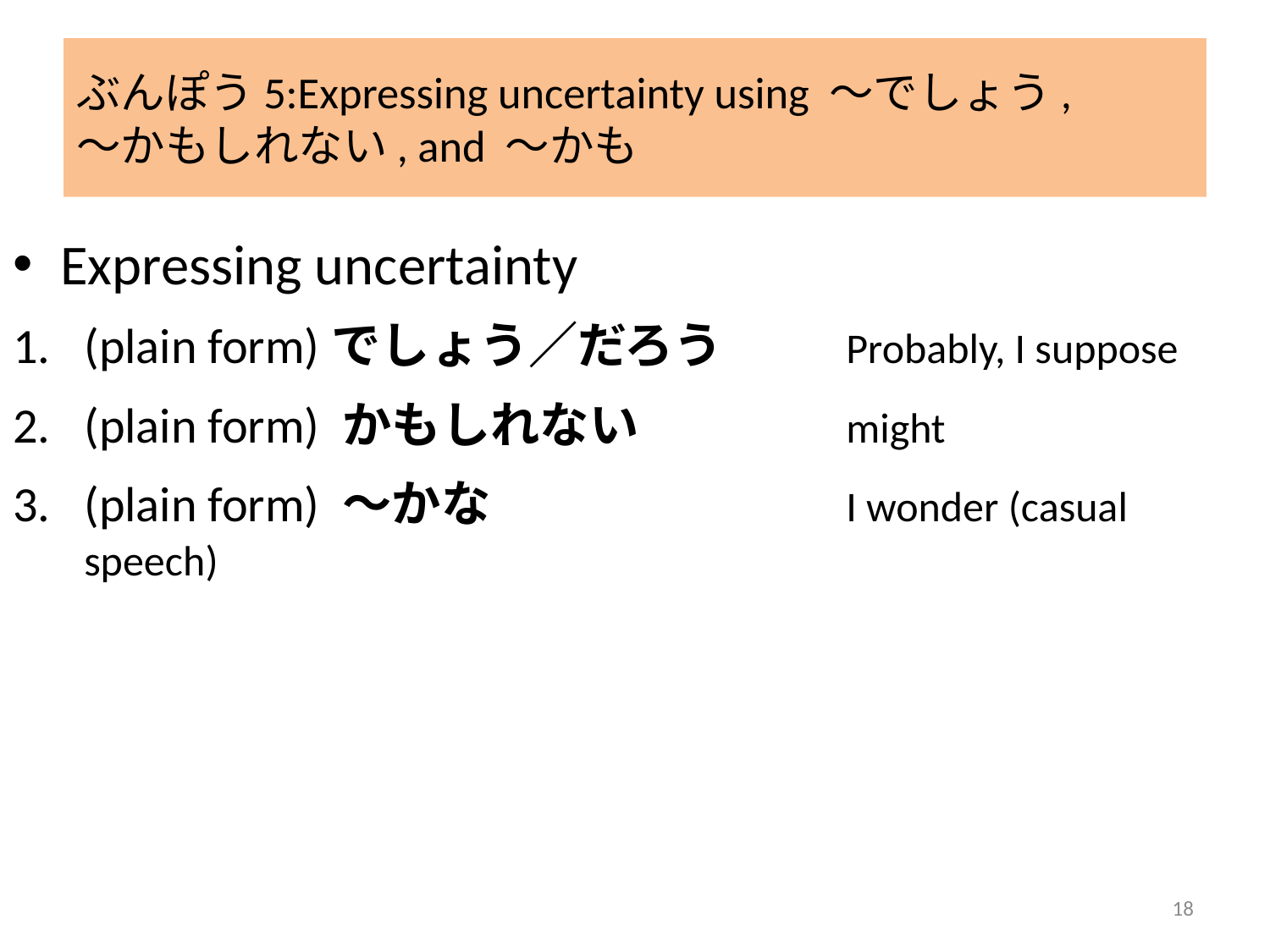

# ぶんぽう5:Expressing uncertainty using ～でしょう, ～かもしれない, and ～かも
Expressing uncertainty
(plain form)でしょう／だろう	Probably, I suppose
(plain form) かもしれない		might
(plain form) ～かな			I wonder (casual speech)
18